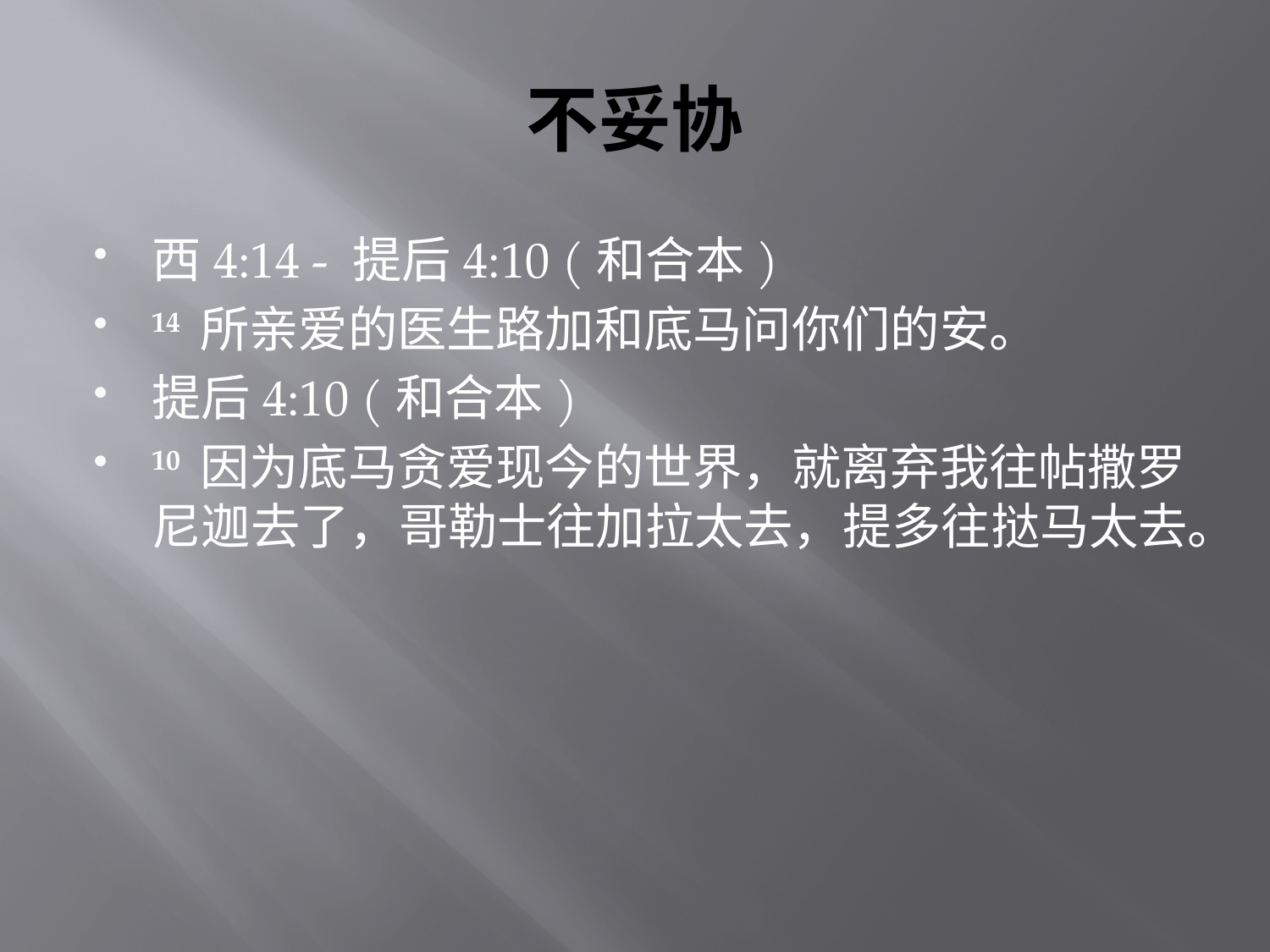

# 不妥协
西4:14 - 提后4:10 (和合本)
14 所亲爱的医生路加和底马问你们的安。
提后4:10 (和合本)
10 因为底马贪爱现今的世界，就离弃我往帖撒罗尼迦去了，哥勒士往加拉太去，提多往挞马太去。